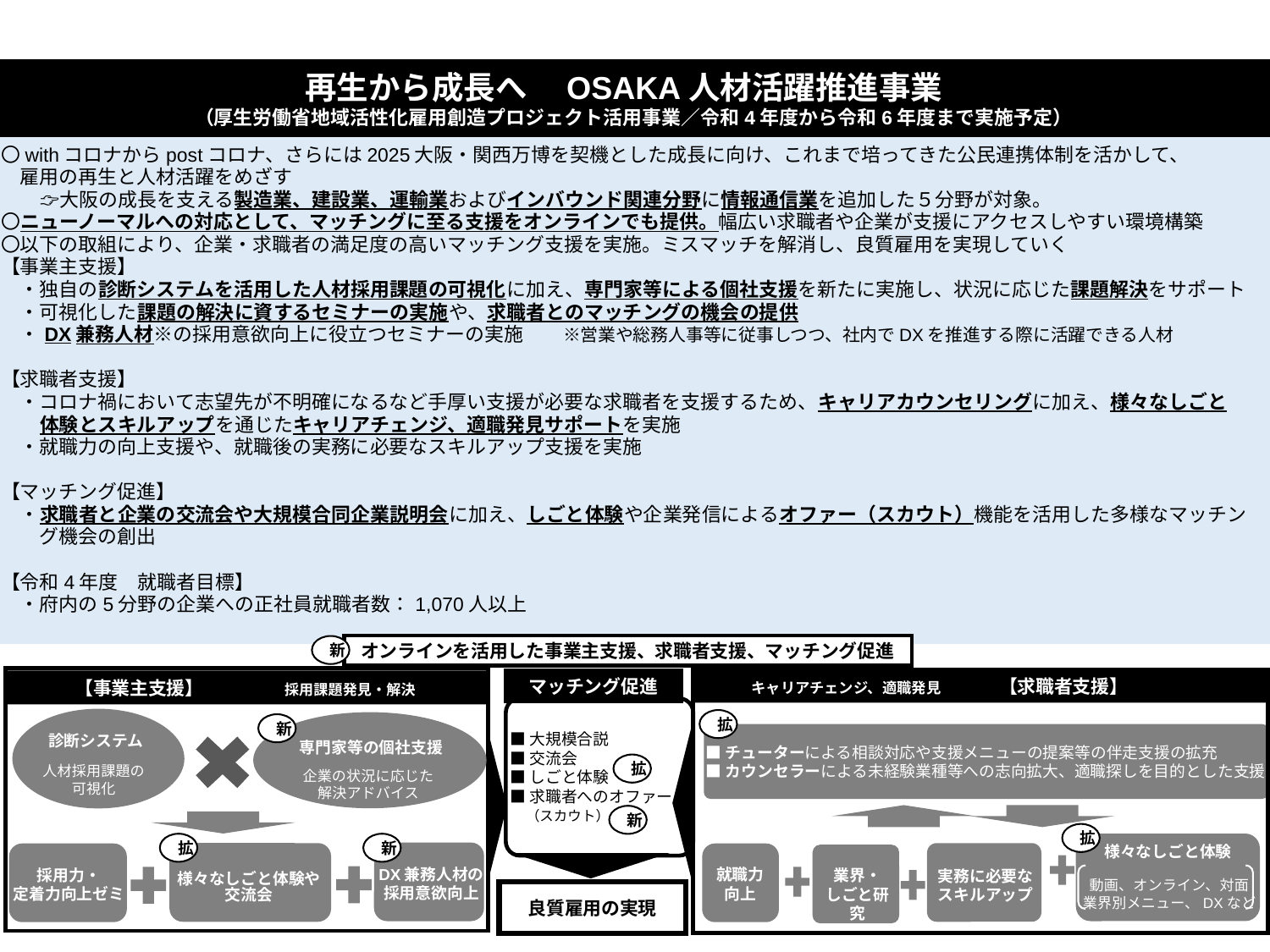

再生から成長へ　OSAKA人材活躍推進事業
（厚生労働省地域活性化雇用創造プロジェクト活用事業／令和4年度から令和6年度まで実施予定）
〇withコロナからpostコロナ、さらには2025大阪・関西万博を契機とした成長に向け、これまで培ってきた公民連携体制を活かして、
　雇用の再生と人材活躍をめざす
　　👉大阪の成長を支える製造業、建設業、運輸業およびインバウンド関連分野に情報通信業を追加した５分野が対象。
〇ニューノーマルへの対応として、マッチングに至る支援をオンラインでも提供。幅広い求職者や企業が支援にアクセスしやすい環境構築
〇以下の取組により、企業・求職者の満足度の高いマッチング支援を実施。ミスマッチを解消し、良質雇用を実現していく
【事業主支援】
　・独自の診断システムを活用した人材採用課題の可視化に加え、専門家等による個社支援を新たに実施し、状況に応じた課題解決をサポート
　・可視化した課題の解決に資するセミナーの実施や、求職者とのマッチングの機会の提供
　・DX兼務人材※の採用意欲向上に役立つセミナーの実施　　※営業や総務人事等に従事しつつ、社内でDXを推進する際に活躍できる人材

【求職者支援】
　・コロナ禍において志望先が不明確になるなど手厚い支援が必要な求職者を支援するため、キャリアカウンセリングに加え、様々なしごと
　　体験とスキルアップを通じたキャリアチェンジ、適職発見サポートを実施
　・就職力の向上支援や、就職後の実務に必要なスキルアップ支援を実施

【マッチング促進】
　・求職者と企業の交流会や大規模合同企業説明会に加え、しごと体験や企業発信によるオファー（スカウト）機能を活用した多様なマッチン
　　グ機会の創出

【令和4年度　就職者目標】
　・府内の5分野の企業への正社員就職者数：1,070人以上

オンラインを活用した事業主支援、求職者支援、マッチング促進
新
マッチング促進
■大規模合説
■交流会
■しごと体験
■求職者へのオファー
　（スカウト）
拡

新
診断システム

専門家等の個社支援
拡
企業の状況に応じた
解決アドバイス

新

拡
拡
新
様々なしごと体験

DX兼務人材の
採用意欲向上
就職力
向上
業界・
しごと研究

実務に必要なスキルアップ

様々なしごと体験や
交流会
良質雇用の実現
採用力・
定着力向上ゼミ

キャリアチェンジ、適職発見　　　　【求職者支援】

【事業主支援】　　             採用課題発見・解決

人材採用課題の
可視化

■チューターによる相談対応や支援メニューの提案等の伴走支援の拡充
■カウンセラーによる未経験業種等への志向拡大、適職探しを目的とした支援
動画、オンライン、対面
業界別メニュー、DXなど

動画、オンライン、対面
業界別メニュー、DXなど